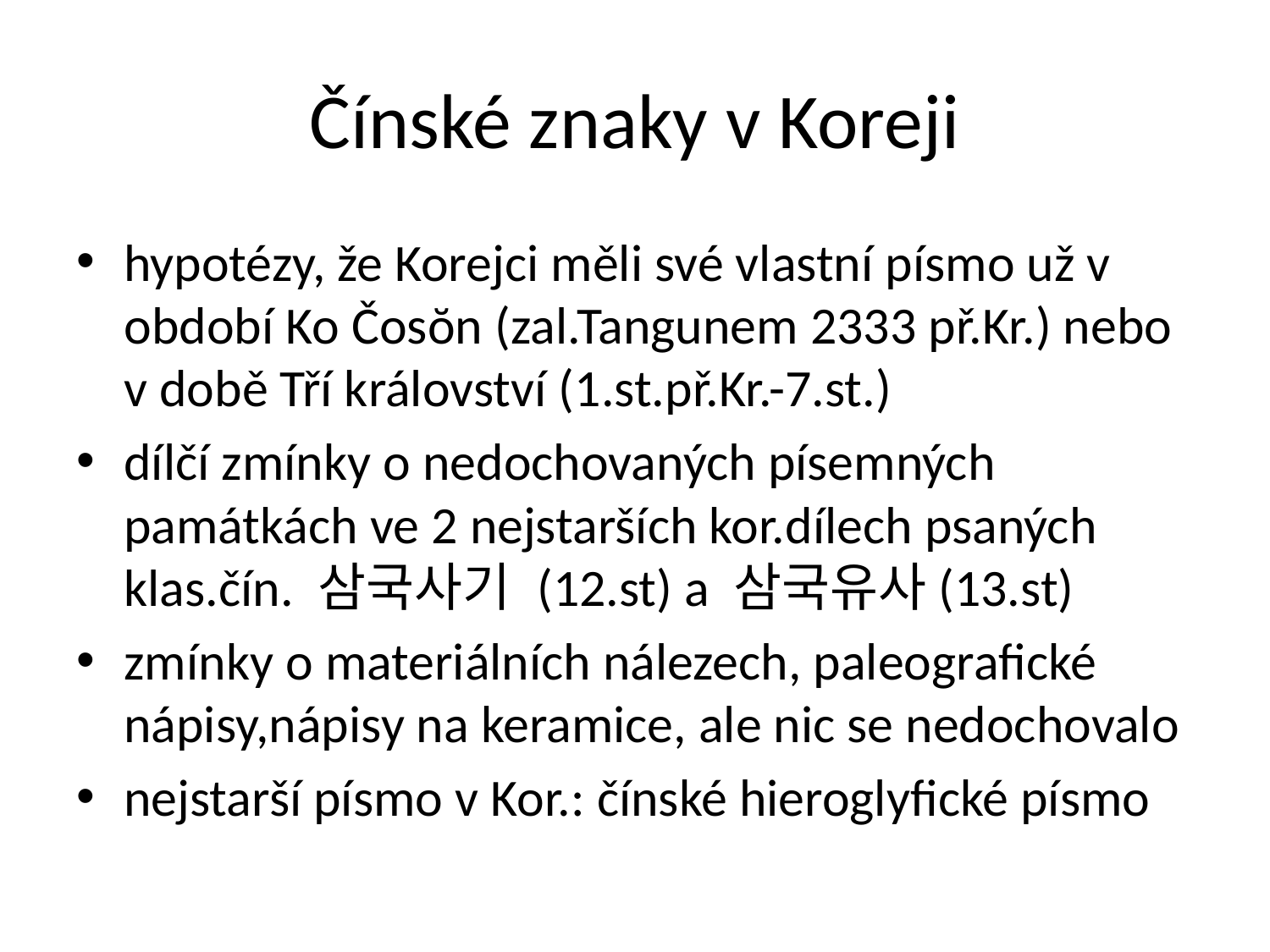

# Čínské znaky v Koreji
hypotézy, že Korejci měli své vlastní písmo už v období Ko Čosŏn (zal.Tangunem 2333 př.Kr.) nebo v době Tří království (1.st.př.Kr.-7.st.)
dílčí zmínky o nedochovaných písemných památkách ve 2 nejstarších kor.dílech psaných klas.čín. 삼국사기 (12.st) a 삼국유사(13.st)
zmínky o materiálních nálezech, paleografické nápisy,nápisy na keramice, ale nic se nedochovalo
nejstarší písmo v Kor.: čínské hieroglyfické písmo